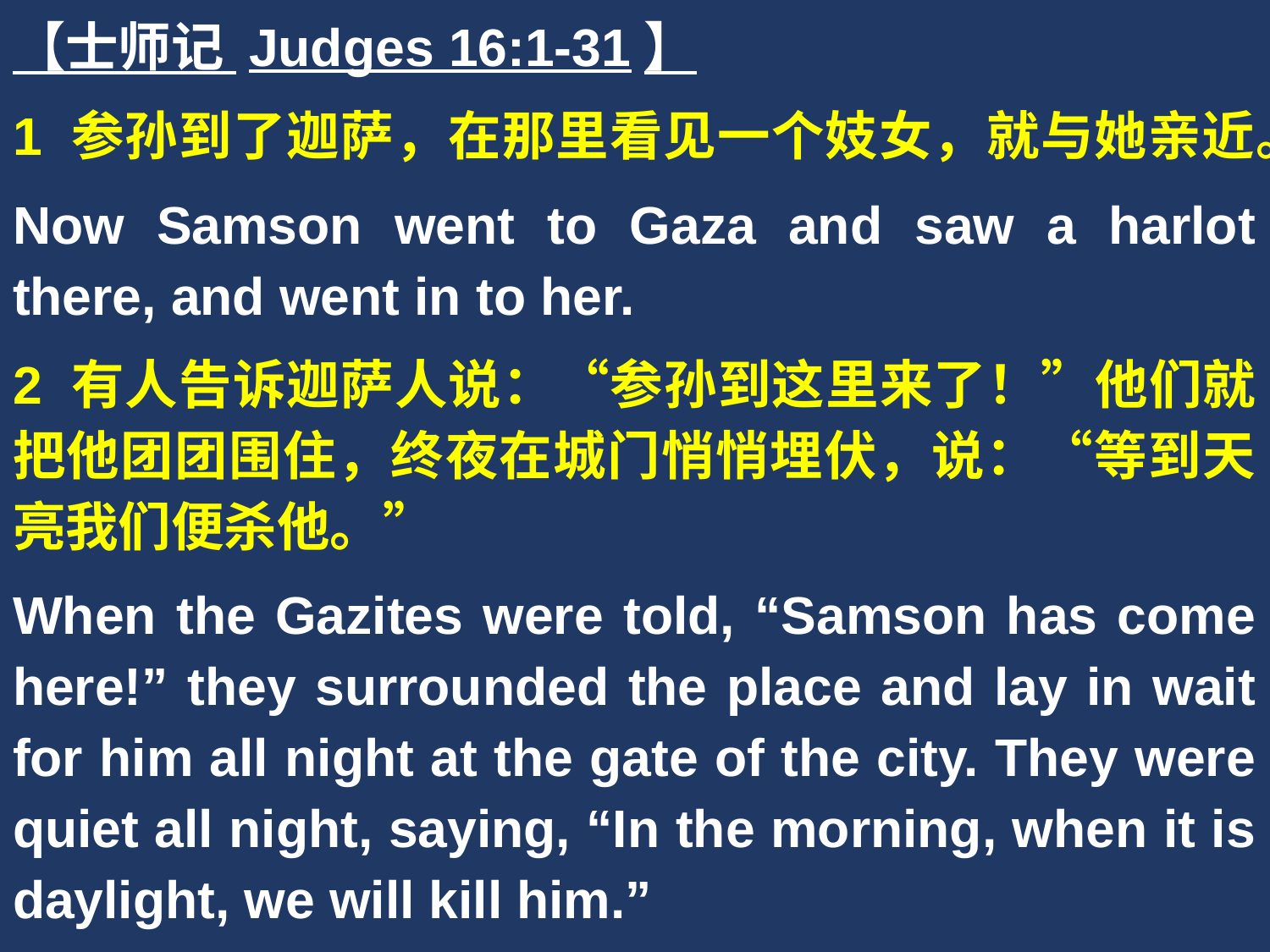

【士师记 Judges 16:1-31】
1 参孙到了迦萨，在那里看见一个妓女，就与她亲近。
Now Samson went to Gaza and saw a harlot there, and went in to her.
2 有人告诉迦萨人说：“参孙到这里来了！”他们就把他团团围住，终夜在城门悄悄埋伏，说：“等到天亮我们便杀他。”
When the Gazites were told, “Samson has come here!” they surrounded the place and lay in wait for him all night at the gate of the city. They were quiet all night, saying, “In the morning, when it is daylight, we will kill him.”